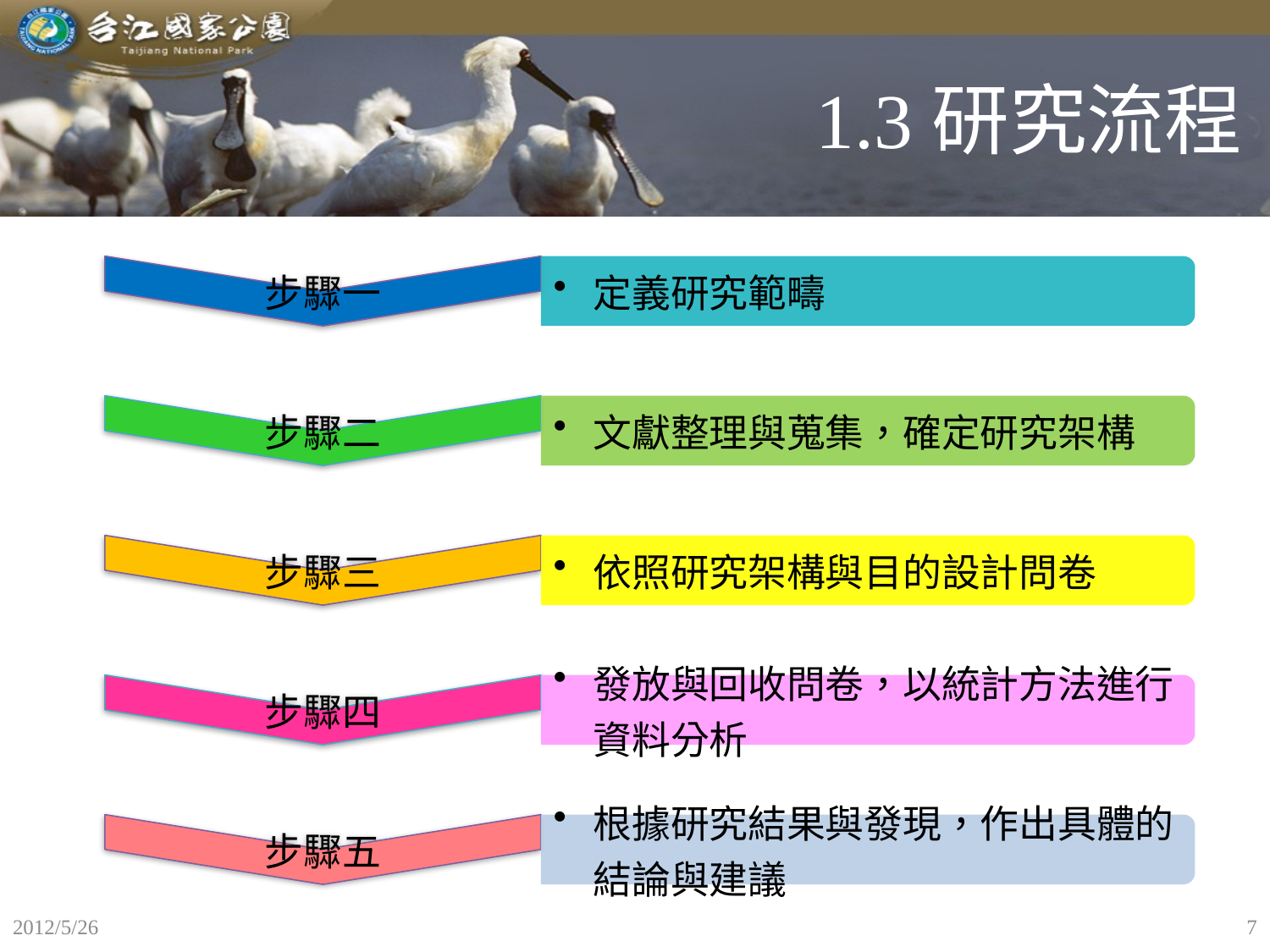

# 1.3研究流程
步驟二
步驟三
步驟四
發放與回收問卷，以統計方法進行資料分析
步驟五
步驟一
定義研究範疇
文獻整理與蒐集，確定研究架構
依照研究架構與目的設計問卷
根據研究結果與發現，作出具體的結論與建議
2012/5/26
7